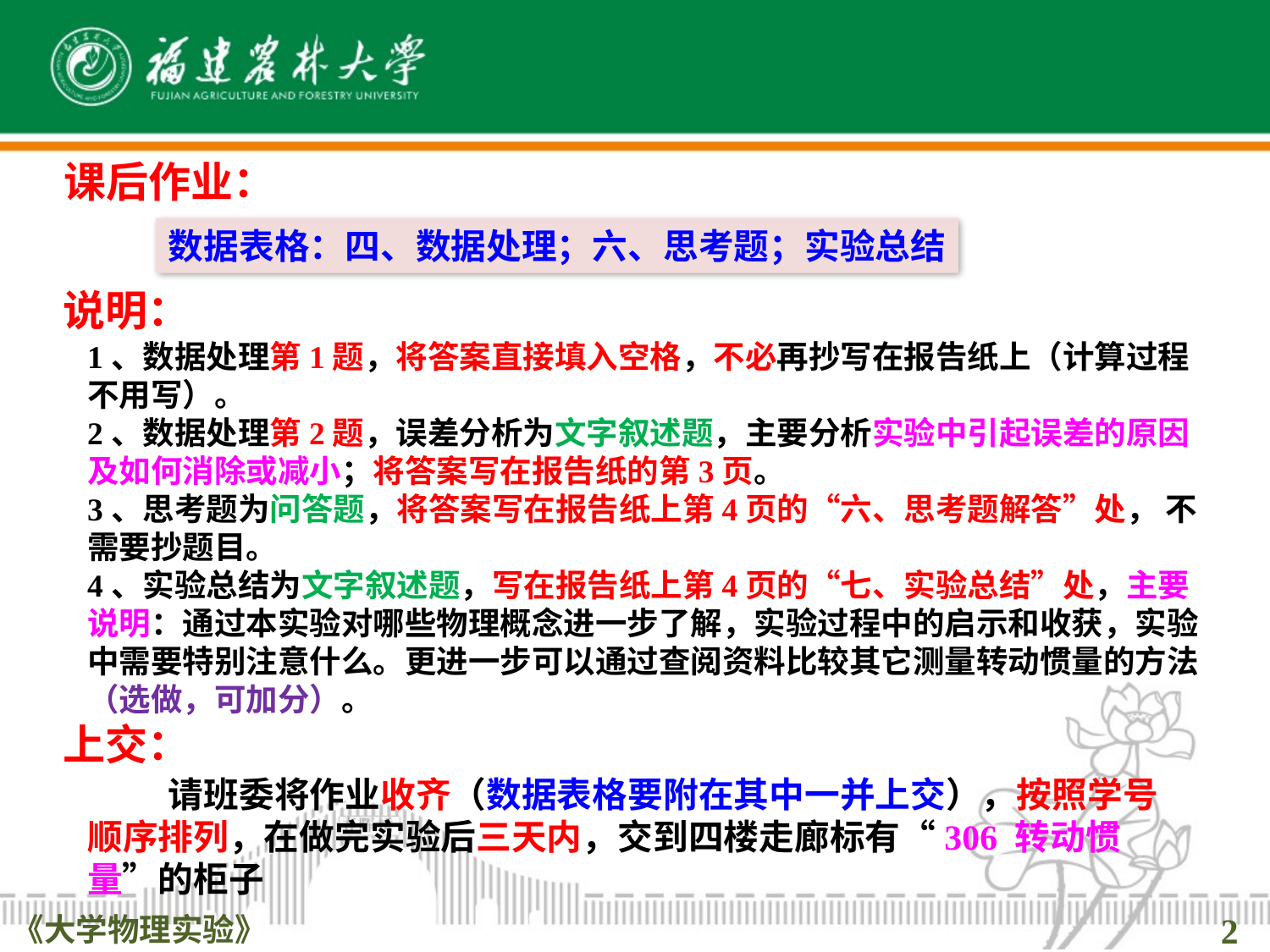

课后作业：
数据表格：四、数据处理；六、思考题；实验总结
说明：
1、数据处理第1题，将答案直接填入空格，不必再抄写在报告纸上（计算过程不用写）。
2、数据处理第2题，误差分析为文字叙述题，主要分析实验中引起误差的原因及如何消除或减小；将答案写在报告纸的第3页。
3、思考题为问答题，将答案写在报告纸上第4页的“六、思考题解答”处， 不需要抄题目。
4、实验总结为文字叙述题，写在报告纸上第4页的“七、实验总结”处，主要说明：通过本实验对哪些物理概念进一步了解，实验过程中的启示和收获，实验中需要特别注意什么。更进一步可以通过查阅资料比较其它测量转动惯量的方法（选做，可加分）。
上交：
         请班委将作业收齐（数据表格要附在其中一并上交），按照学号顺序排列，在做完实验后三天内，交到四楼走廊标有“306 转动惯量”的柜子